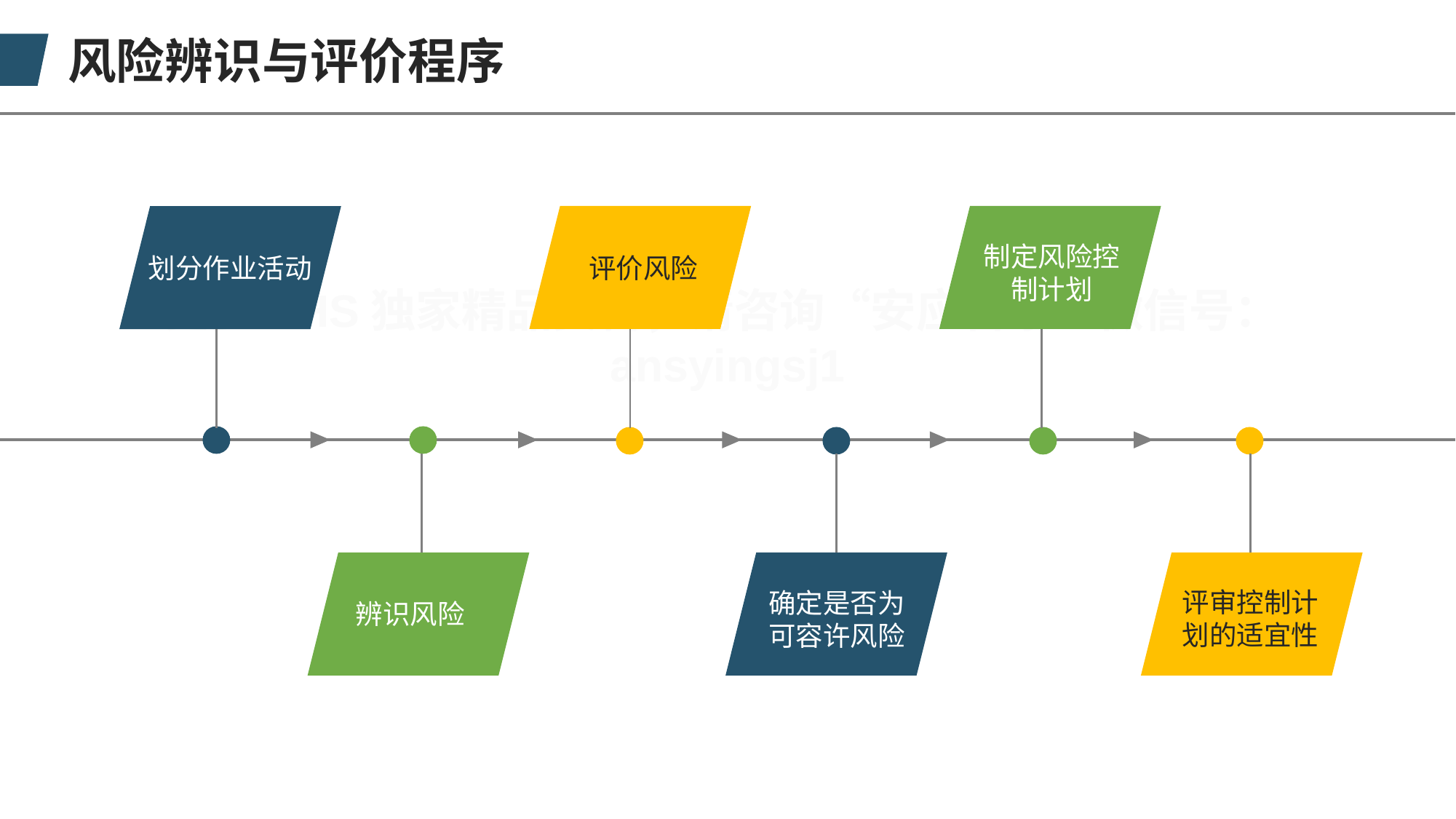

风险辨识与评价程序

制定风险控制计划
划分作业活动
评价风险

评审控制计划的适宜性
确定是否为可容许风险
辨识风险